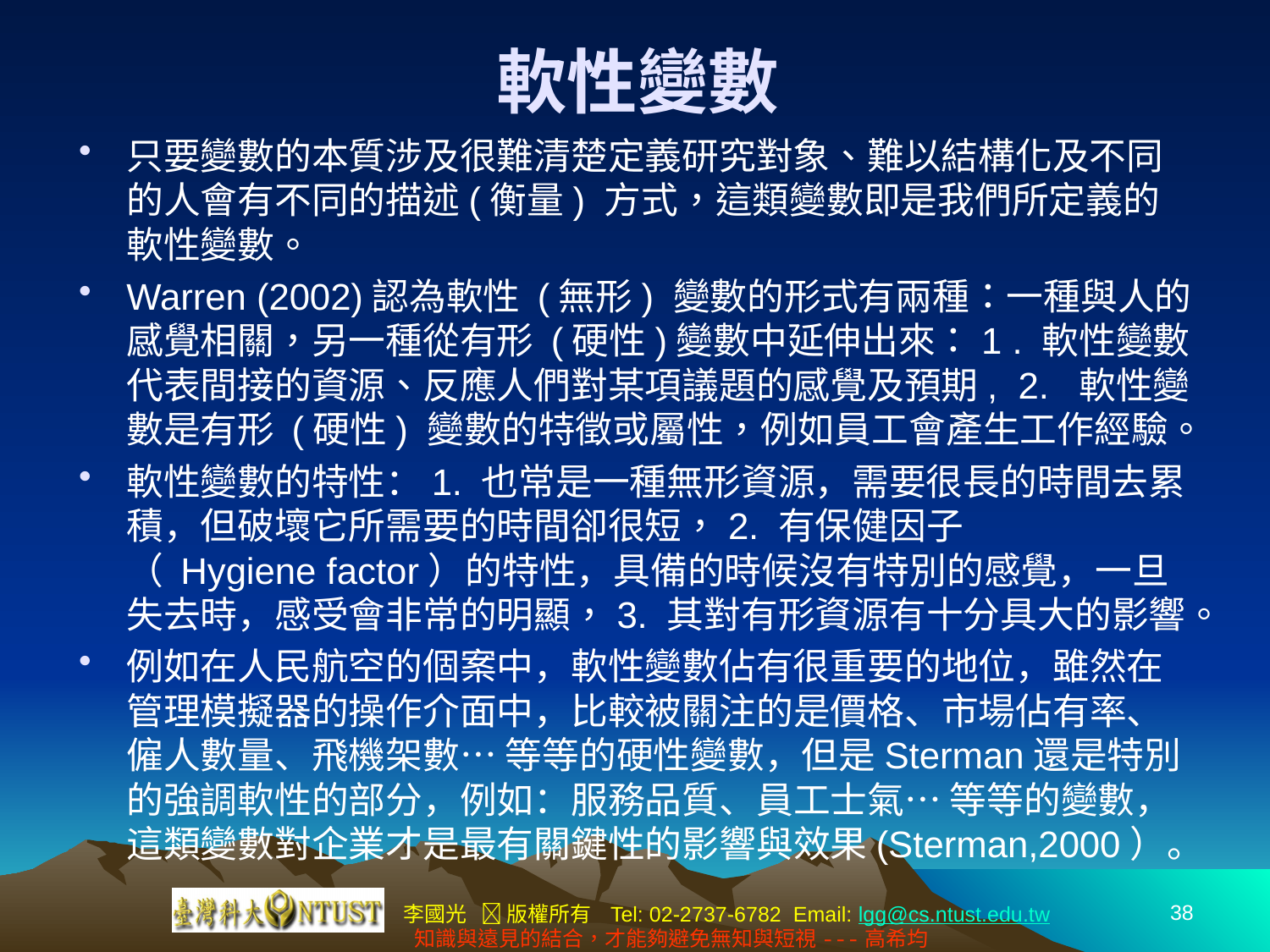

# 軟性變數
只要變數的本質涉及很難清楚定義研究對象、難以結構化及不同的人會有不同的描述(衡量) 方式，這類變數即是我們所定義的軟性變數。
Warren (2002)認為軟性 (無形) 變數的形式有兩種：一種與人的感覺相關，另一種從有形 (硬性)變數中延伸出來：1 . 軟性變數代表間接的資源、反應人們對某項議題的感覺及預期,  2.  軟性變數是有形 (硬性) 變數的特徵或屬性，例如員工會產生工作經驗。
軟性變數的特性：1. 也常是一種無形資源，需要很長的時間去累積，但破壞它所需要的時間卻很短，2. 有保健因子（ Hygiene factor）的特性，具備的時候沒有特別的感覺，一旦失去時，感受會非常的明顯，3. 其對有形資源有十分具大的影響。
例如在人民航空的個案中，軟性變數佔有很重要的地位，雖然在管理模擬器的操作介面中，比較被關注的是價格、市場佔有率、僱人數量、飛機架數… 等等的硬性變數，但是Sterman還是特別的強調軟性的部分，例如：服務品質、員工士氣… 等等的變數，這類變數對企業才是最有關鍵性的影響與效果(Sterman,2000）。

38